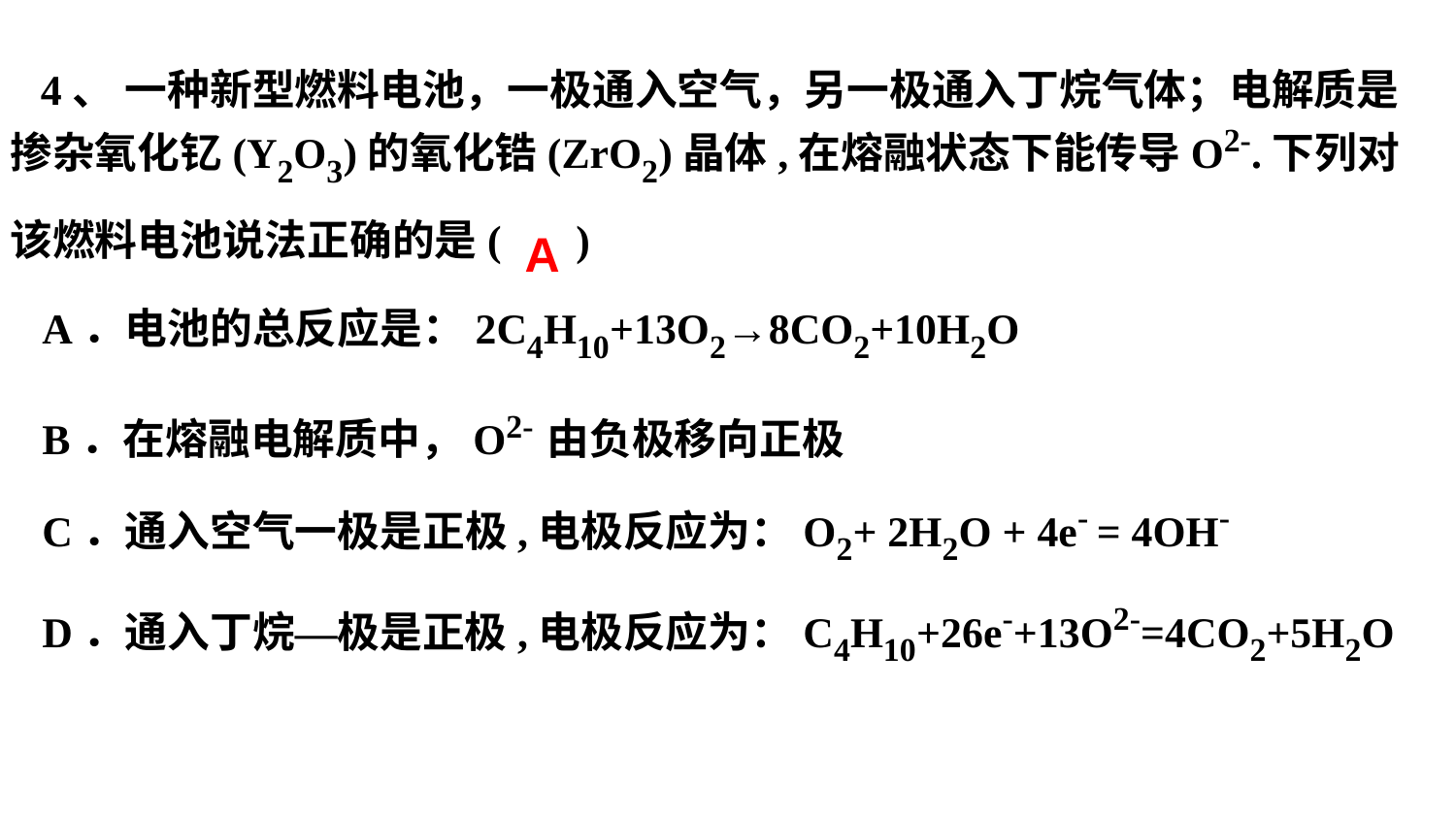

4、 一种新型燃料电池，一极通入空气，另一极通入丁烷气体；电解质是掺杂氧化钇(Y2O3)的氧化锆(ZrO2)晶体,在熔融状态下能传导O2-.下列对该燃料电池说法正确的是(       )
   A．电池的总反应是：2C4H10+13O2→8CO2+10H2O
   B．在熔融电解质中，O2-由负极移向正极
   C．通入空气一极是正极,电极反应为：O2+ 2H2O + 4e- = 4OH-
   D．通入丁烷—极是正极,电极反应为：C4H10+26e-+13O2-=4CO2+5H2O
A